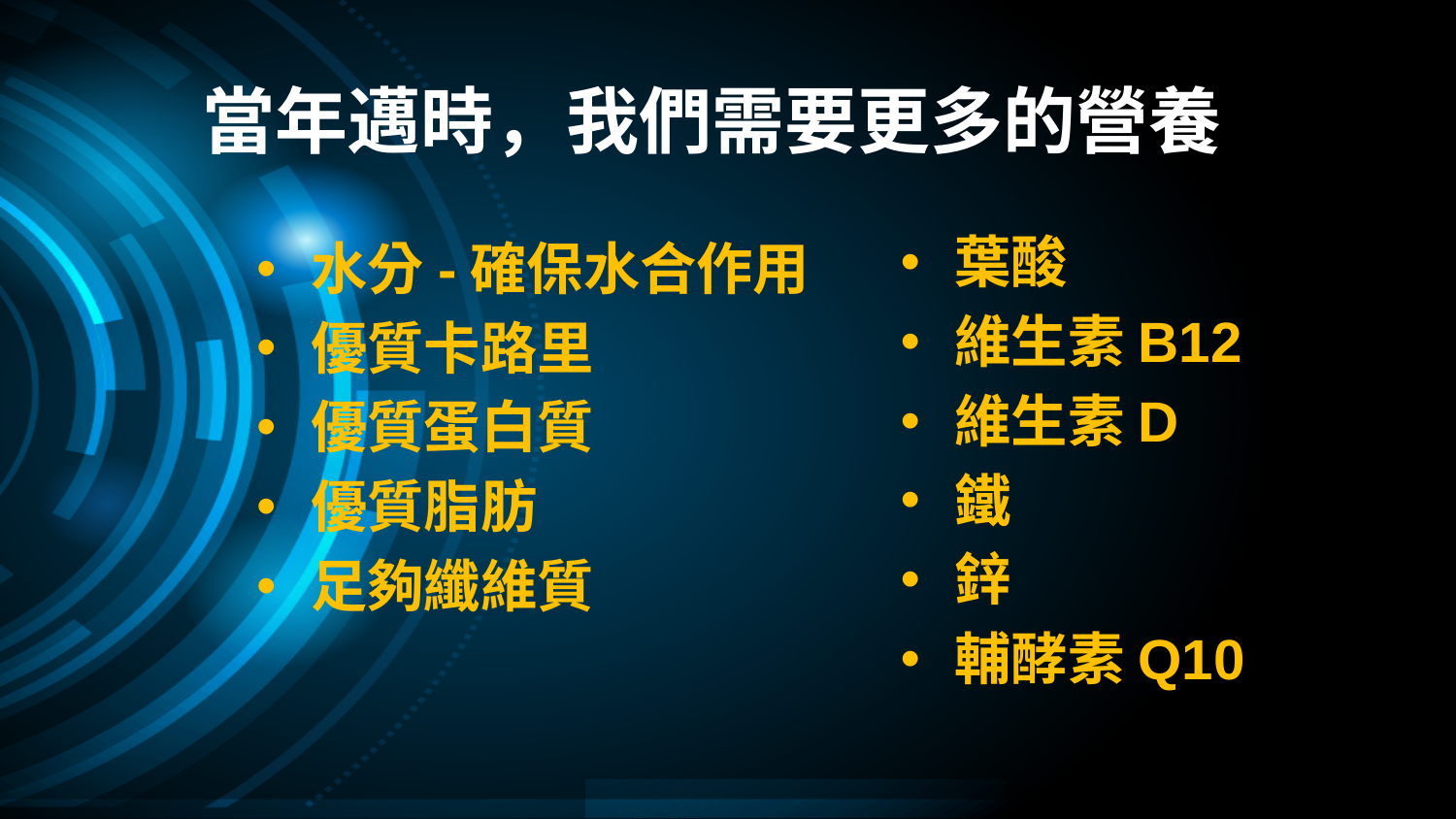

# 當年邁時，我們需要更多的營養
葉酸
維生素B12
維生素D
鐵
鋅
輔酵素Q10
水分-確保水合作用
優質卡路里
優質蛋白質
優質脂肪
足夠纖維質